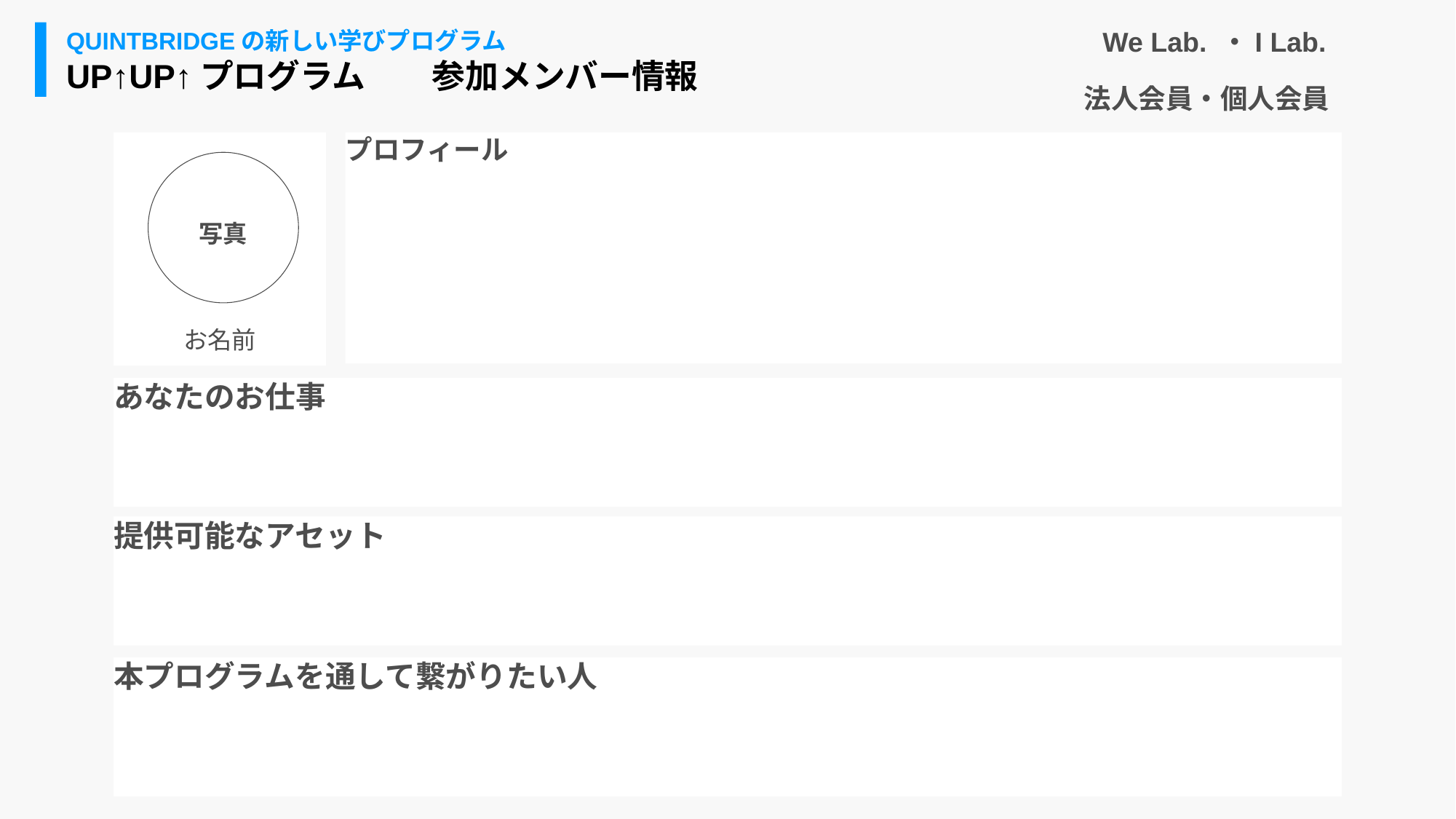

We Lab. ・I Lab.
QUINTBRIDGEの新しい学びプログラム
UP↑UP↑プログラム　　参加メンバー情報

法人会員・個人会員
お名前

プロフィール
写真
あなたのお仕事

提供可能なアセット

本プログラムを通して繋がりたい人